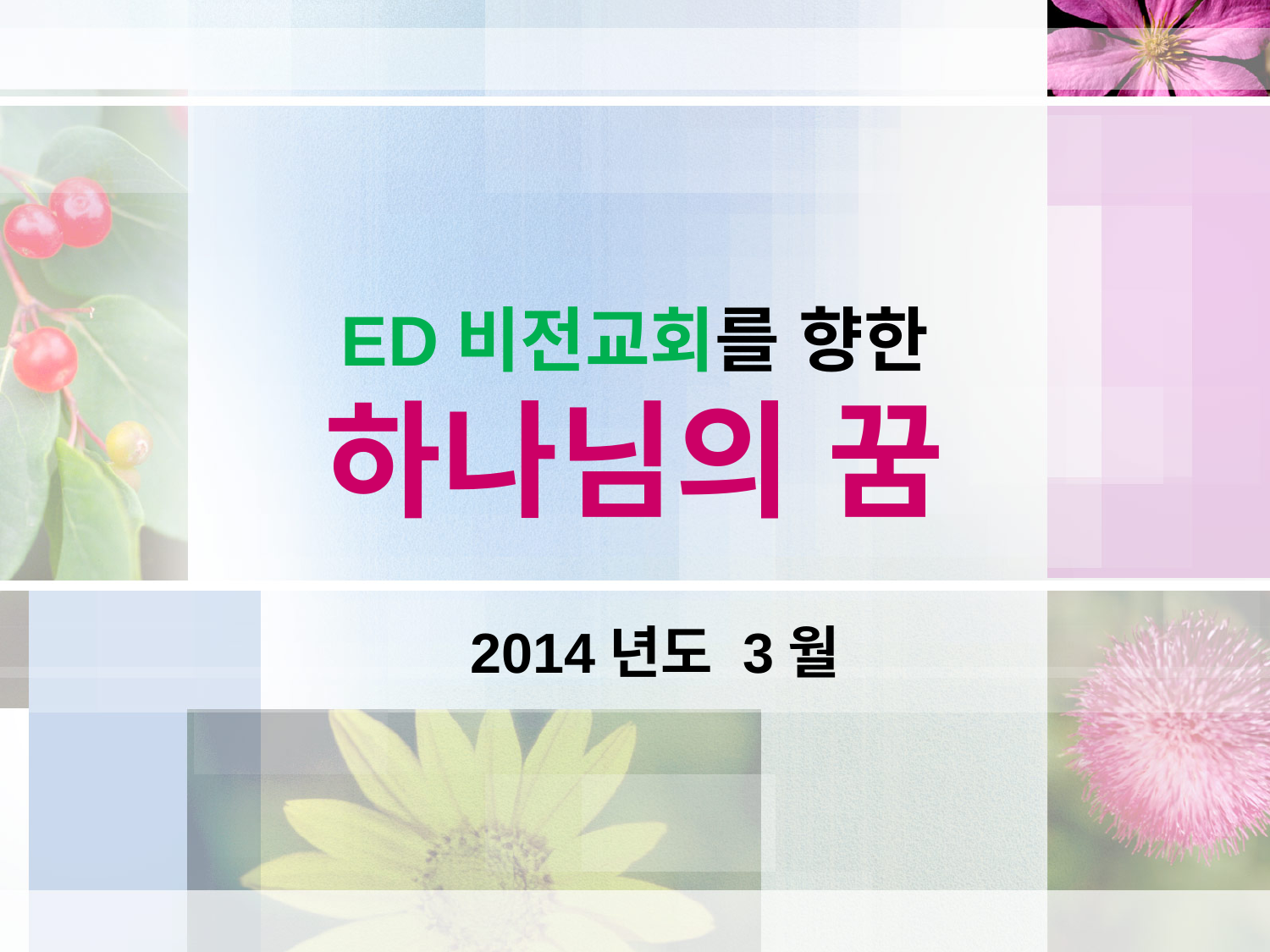

# ED비전교회를 향한 하나님의 꿈
2014년도 3월